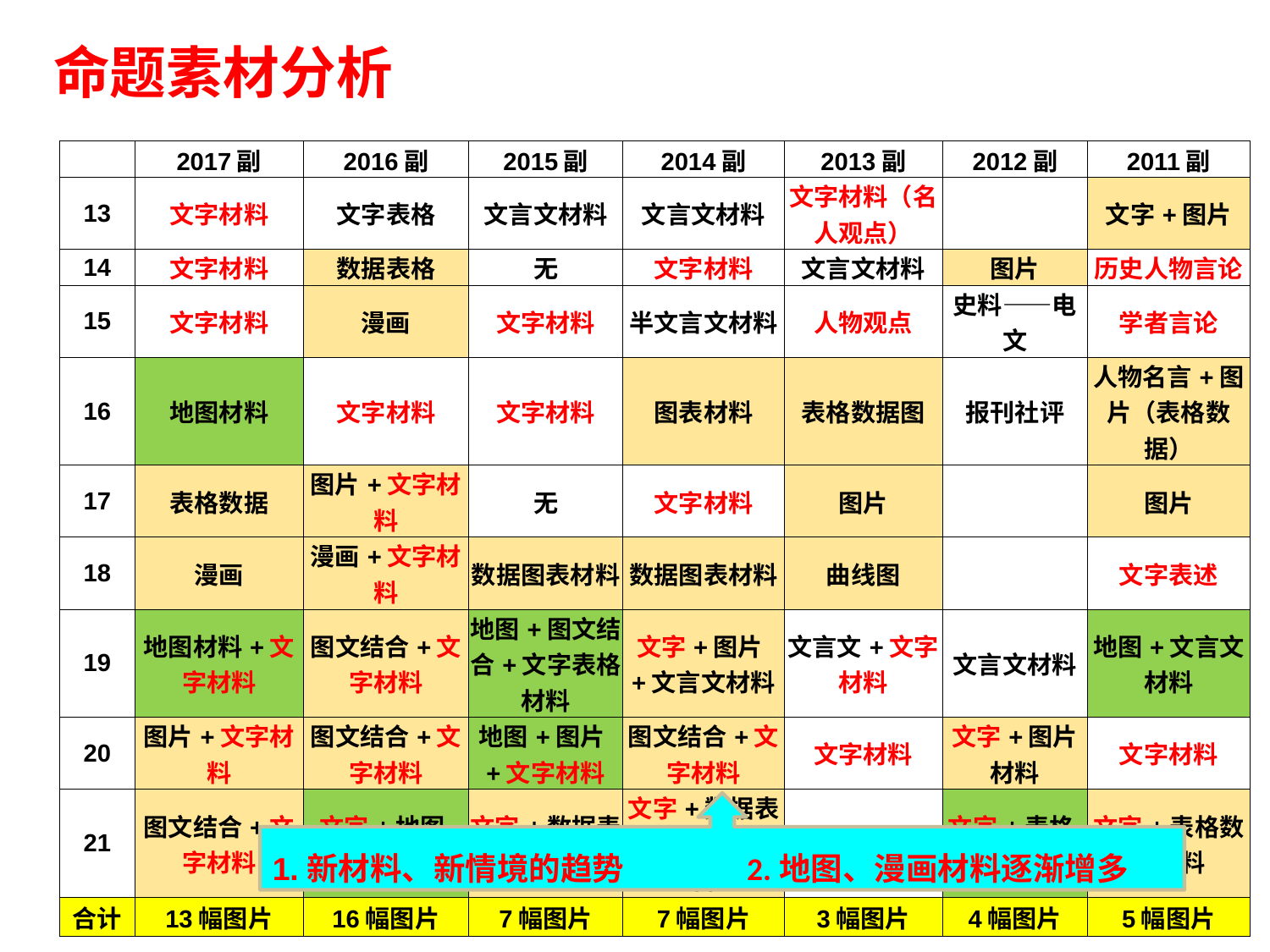

命题素材分析
|  | 2017副 | 2016副 | 2015副 | 2014副 | 2013副 | 2012副 | 2011副 |
| --- | --- | --- | --- | --- | --- | --- | --- |
| 13 | 文字材料 | 文字表格 | 文言文材料 | 文言文材料 | 文字材料（名人观点） |  | 文字+图片 |
| 14 | 文字材料 | 数据表格 | 无 | 文字材料 | 文言文材料 | 图片 | 历史人物言论 |
| 15 | 文字材料 | 漫画 | 文字材料 | 半文言文材料 | 人物观点 | 史料——电文 | 学者言论 |
| 16 | 地图材料 | 文字材料 | 文字材料 | 图表材料 | 表格数据图 | 报刊社评 | 人物名言+图片（表格数据） |
| 17 | 表格数据 | 图片+文字材料 | 无 | 文字材料 | 图片 |  | 图片 |
| 18 | 漫画 | 漫画+文字材料 | 数据图表材料 | 数据图表材料 | 曲线图 |  | 文字表述 |
| 19 | 地图材料+文字材料 | 图文结合+文字材料 | 地图+图文结合+文字表格材料 | 文字+图片+文言文材料 | 文言文+文字材料 | 文言文材料 | 地图+文言文材料 |
| 20 | 图片+文字材料 | 图文结合+文字材料 | 地图+图片+文字材料 | 图文结合+文字材料 | 文字材料 | 文字+图片材料 | 文字材料 |
| 21 | 图文结合+文字材料 | 文字+地图+图片材料 | 文字+数据表格材料 | 文字+数据表格+路线图材料 | 文字材料 | 文字+表格+地图材料 | 文字+表格数据材料 |
| 合计 | 13幅图片 | 16幅图片 | 7幅图片 | 7幅图片 | 3幅图片 | 4幅图片 | 5幅图片 |
1.新材料、新情境的趋势                2.地图、漫画材料逐渐增多